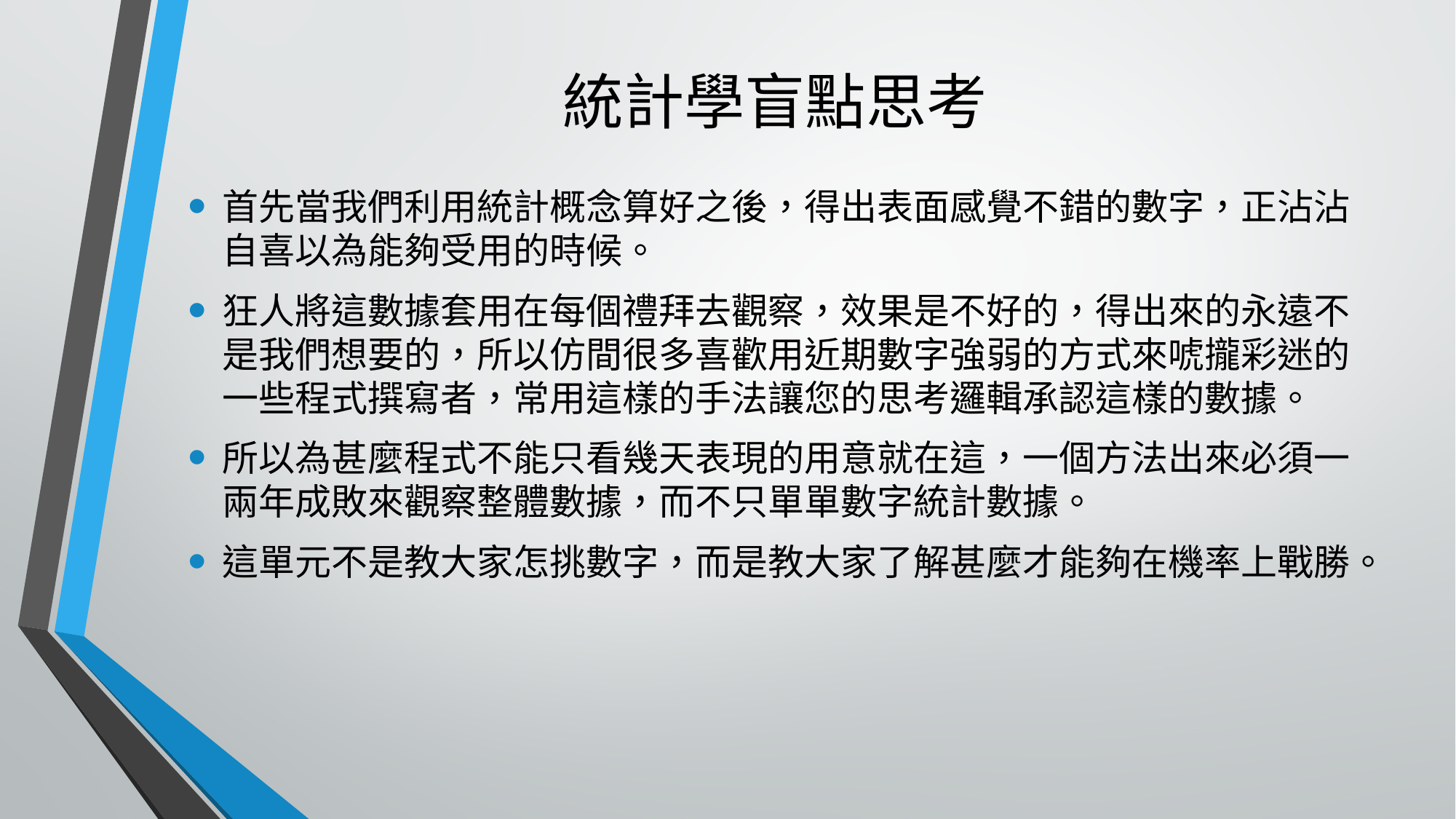

# 統計學盲點思考
首先當我們利用統計概念算好之後，得出表面感覺不錯的數字，正沾沾自喜以為能夠受用的時候。
狂人將這數據套用在每個禮拜去觀察，效果是不好的，得出來的永遠不是我們想要的，所以仿間很多喜歡用近期數字強弱的方式來唬攏彩迷的一些程式撰寫者，常用這樣的手法讓您的思考邏輯承認這樣的數據。
所以為甚麼程式不能只看幾天表現的用意就在這，一個方法出來必須一兩年成敗來觀察整體數據，而不只單單數字統計數據。
這單元不是教大家怎挑數字，而是教大家了解甚麼才能夠在機率上戰勝。